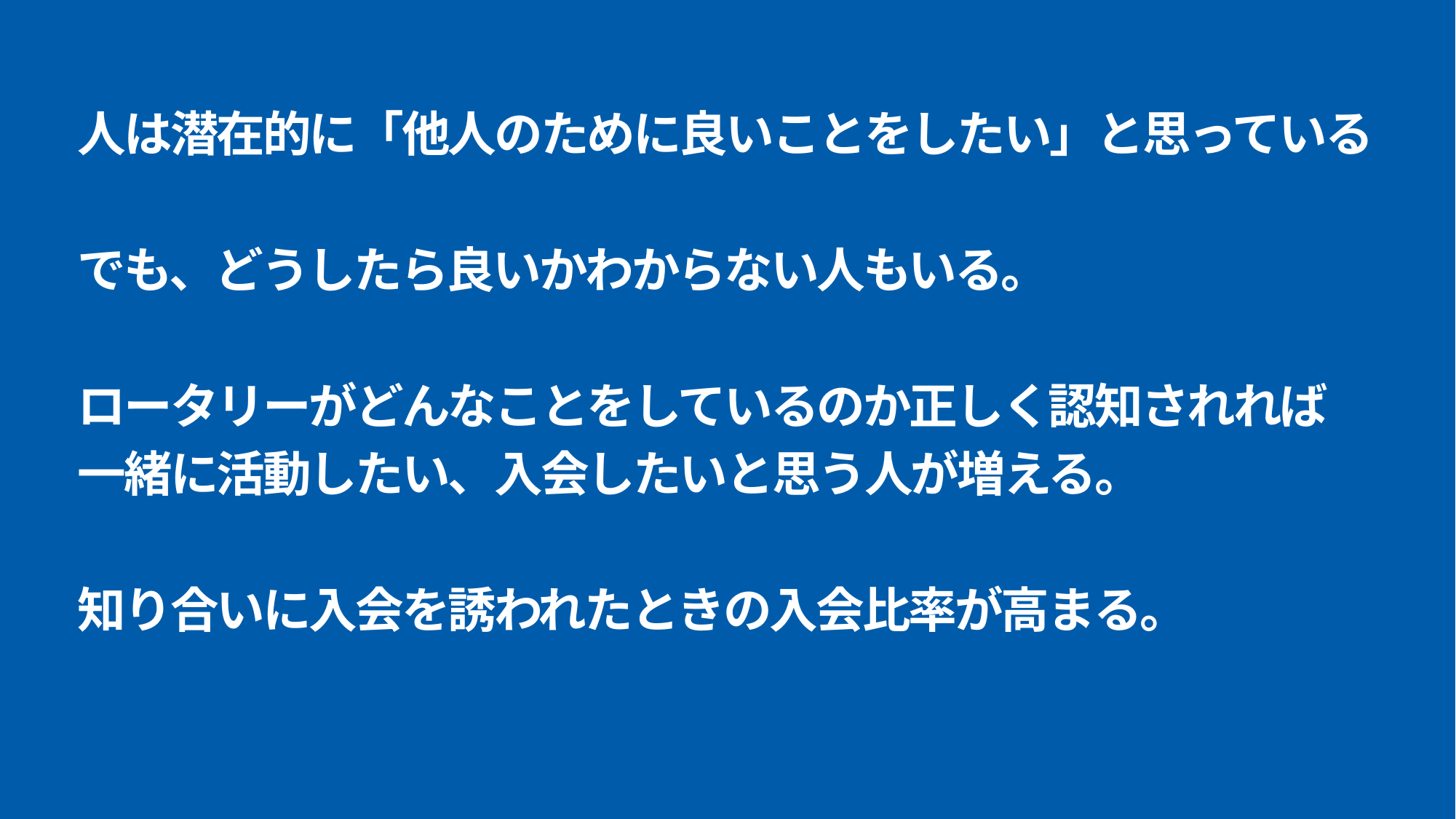

人は潜在的に「他人のために良いことをしたい」と思っている

でも、どうしたら良いかわからない人もいる。

ロータリーがどんなことをしているのか正しく認知されれば
一緒に活動したい、入会したいと思う人が増える。

知り合いに入会を誘われたときの入会比率が高まる。
Title Page Option